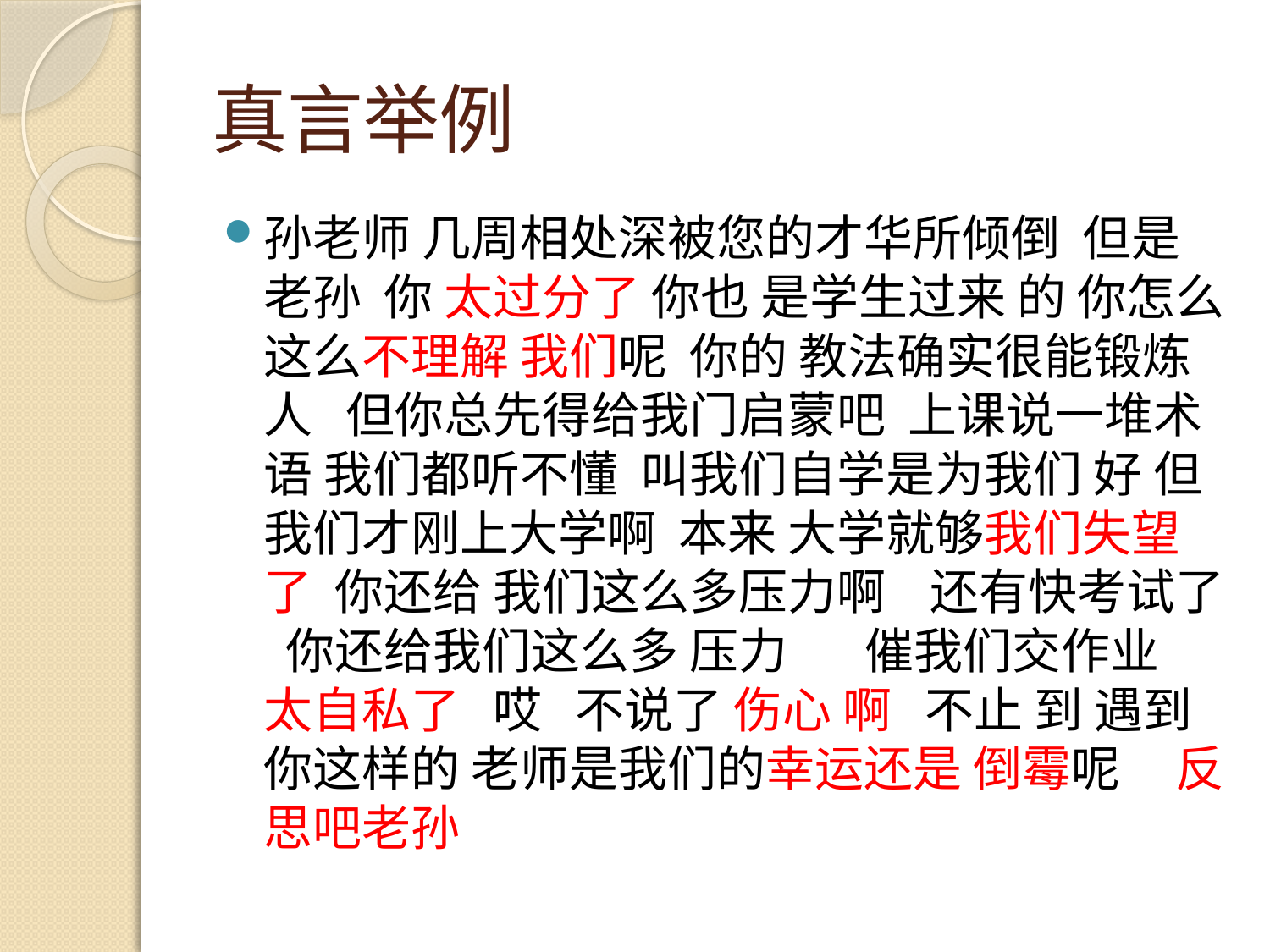

# 真言举例
孙老师 几周相处深被您的才华所倾倒  但是  老孙  你 太过分了 你也 是学生过来 的 你怎么这么不理解 我们呢  你的 教法确实很能锻炼人   但你总先得给我门启蒙吧  上课说一堆术语 我们都听不懂  叫我们自学是为我们 好 但 我们才刚上大学啊  本来 大学就够我们失望了  你还给 我们这么多压力啊    还有快考试了  你还给我们这么多 压力       催我们交作业    太自私了   哎   不说了 伤心 啊   不止 到 遇到你这样的 老师是我们的幸运还是 倒霉呢     反思吧老孙